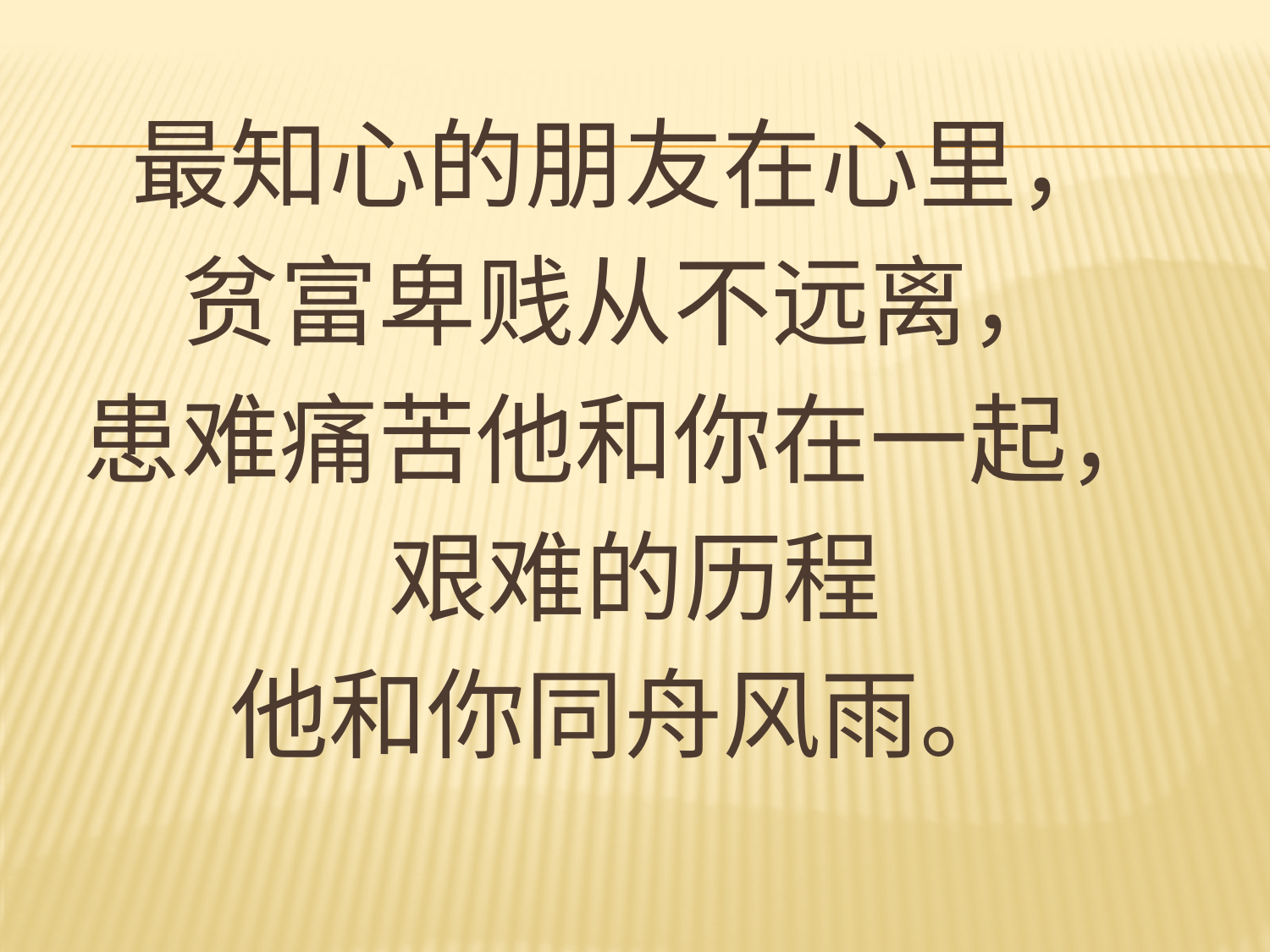

最知心的朋友在心里，
贫富卑贱从不远离，
患难痛苦他和你在一起，
艰难的历程
他和你同舟风雨。